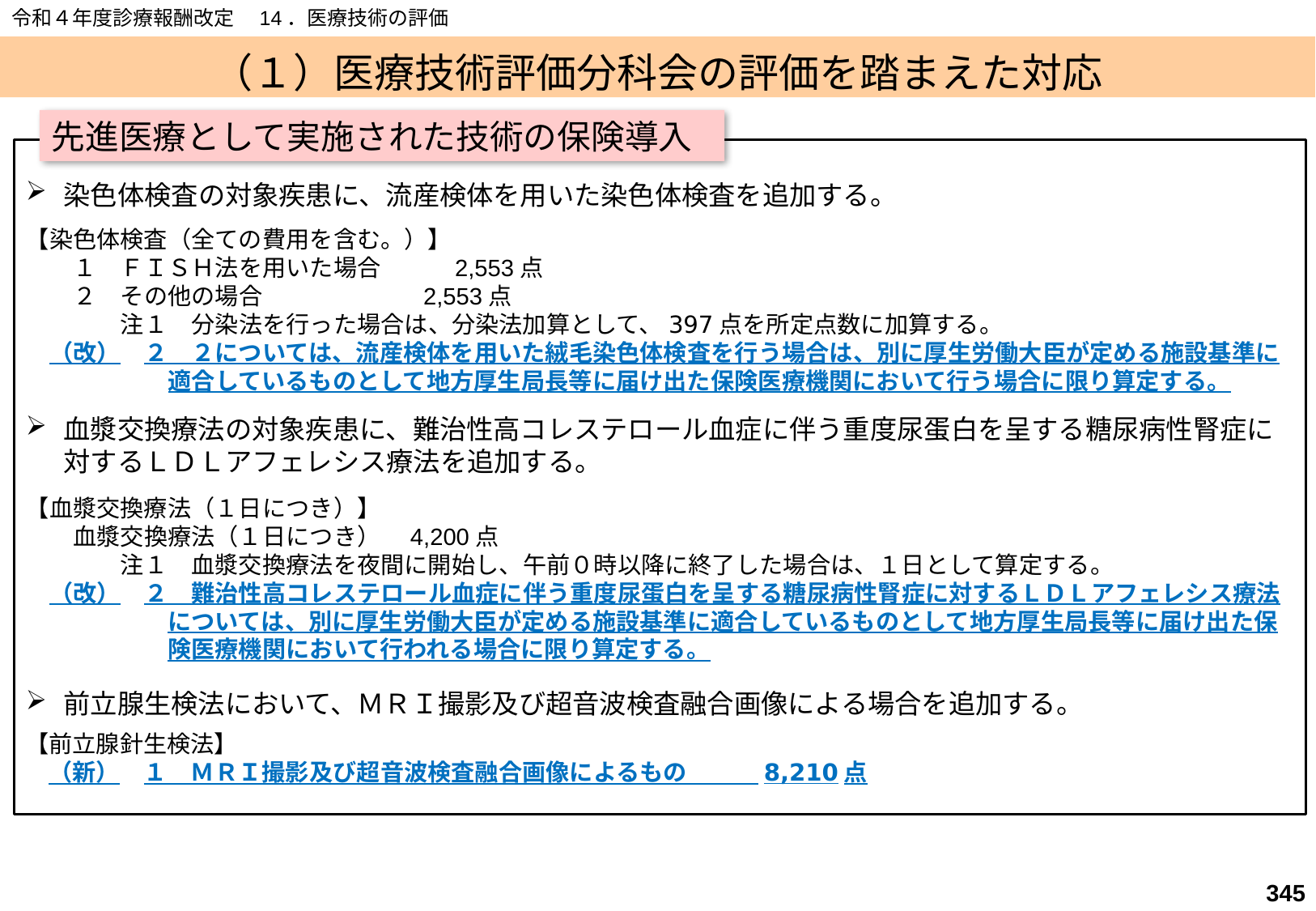

令和４年度診療報酬改定　14．医療技術の評価

# （１）医療技術評価分科会の評価を踏まえた対応
先進医療として実施された技術の保険導入

染色体検査の対象疾患に、流産検体を用いた染色体検査を追加する。

血漿交換療法の対象疾患に、難治性高コレステロール血症に伴う重度尿蛋白を呈する糖尿病性腎症に対するＬＤＬアフェレシス療法を追加する。

前立腺生検法において、ＭＲＩ撮影及び超音波検査融合画像による場合を追加する。

【染色体検査（全ての費用を含む。）】
　　１　ＦＩＳＨ法を用いた場合             2,553点
　　２　その他の場合                      　   2,553点
　　　　注１　分染法を行った場合は、分染法加算として、397点を所定点数に加算する。
　（改）　２　２については、流産検体を用いた絨毛染色体検査を行う場合は、別に厚生労働大臣が定める施設基準に
　　　　　　適合しているものとして地方厚生局長等に届け出た保険医療機関において行う場合に限り算定する。

【血漿交換療法（１日につき）】
　　血漿交換療法（１日につき）　4,200点
　　　　注１　血漿交換療法を夜間に開始し、午前０時以降に終了した場合は、１日として算定する。
　（改）　２　難治性高コレステロール血症に伴う重度尿蛋白を呈する糖尿病性腎症に対するＬＤＬアフェレシス療法
　　　　　　については、別に厚生労働大臣が定める施設基準に適合しているものとして地方厚生局長等に届け出た保
　　　　　　険医療機関において行われる場合に限り算定する。
【前立腺針生検法】
　（新）　１　ＭＲＩ撮影及び超音波検査融合画像によるもの　　　8,210点